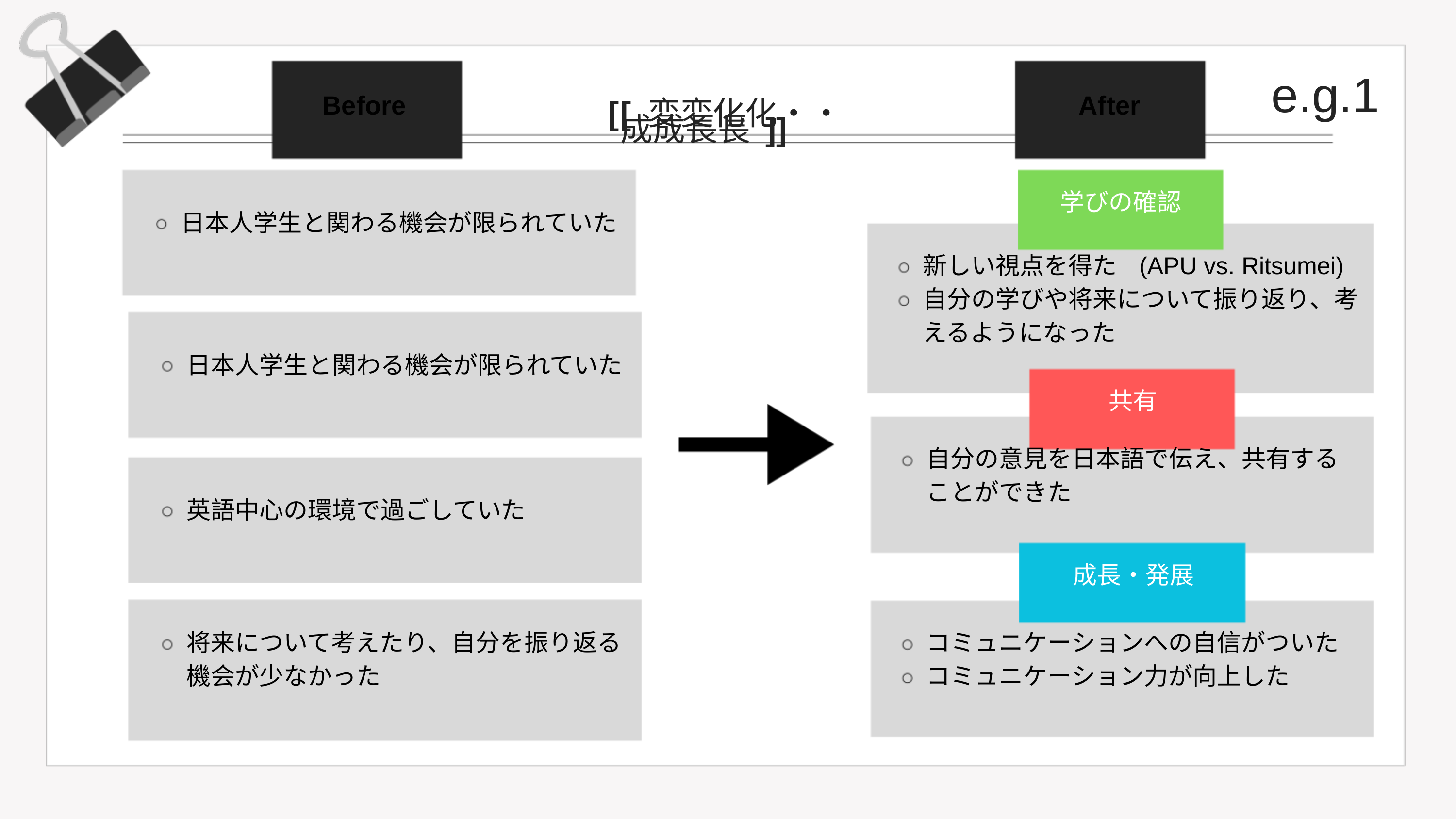

e.g.1
Before
After
[
[ 変変化化・・成成長長 ]]
学びの確認
日本人学生と関わる機会が限られていた
新しい視点を得た   (APU vs. Ritsumei)自分の学びや将来について振り返り、考えるようになった
日本人学生と関わる機会が限られていた
共有
自分の意見を日本語で伝え、共有することができた
英語中心の環境で過ごしていた
成長・発展
将来について考えたり、自分を振り返る機会が少なかった
コミュニケーションへの自信がついた コミュニケーション力が向上した